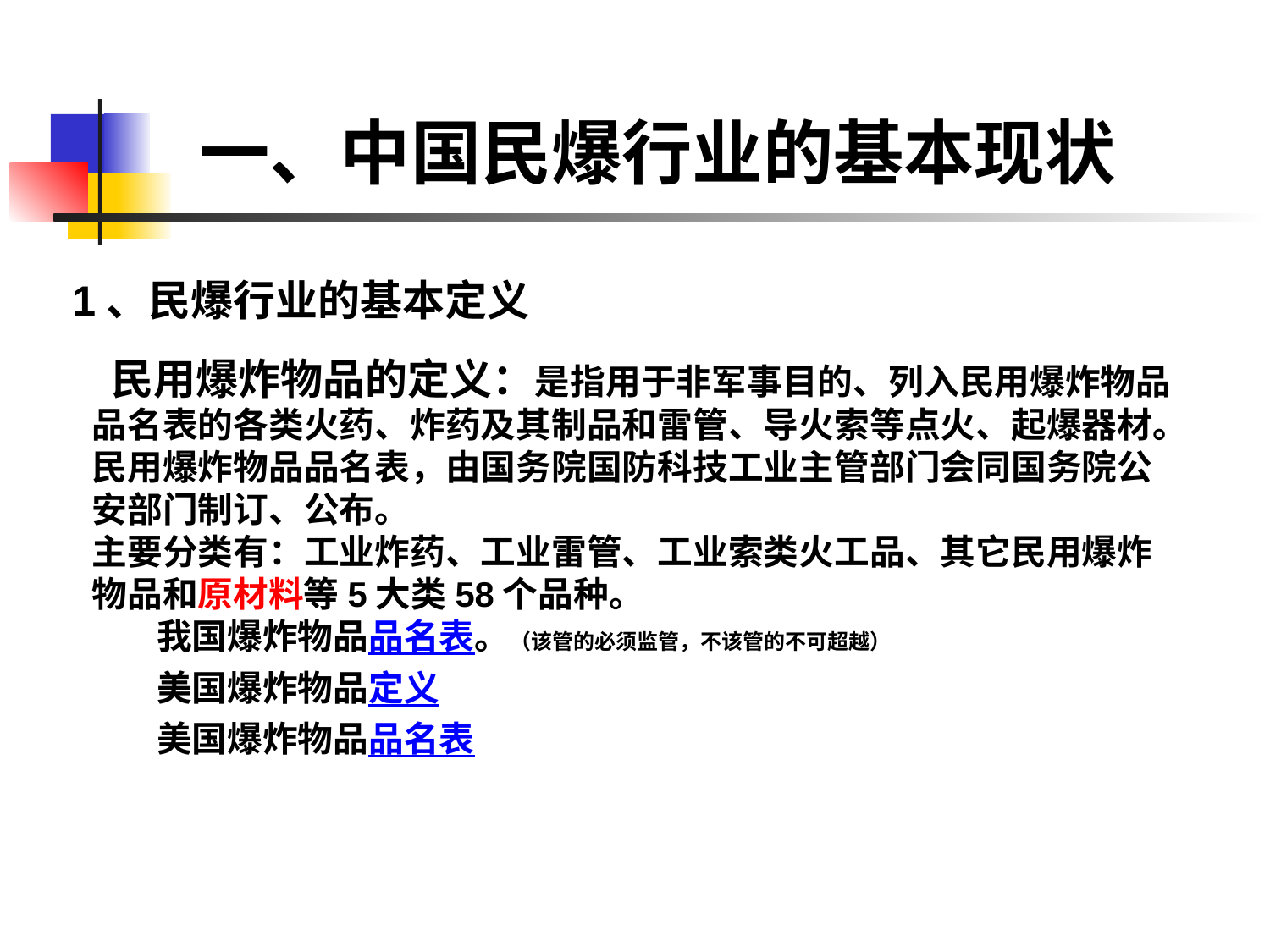

# 一、中国民爆行业的基本现状

1、民爆行业的基本定义

 民用爆炸物品的定义：是指用于非军事目的、列入民用爆炸物品品名表的各类火药、炸药及其制品和雷管、导火索等点火、起爆器材。民用爆炸物品品名表，由国务院国防科技工业主管部门会同国务院公安部门制订、公布。
主要分类有：工业炸药、工业雷管、工业索类火工品、其它民用爆炸物品和原材料等5大类58个品种。
       我国爆炸物品品名表。（该管的必须监管，不该管的不可超越）
       美国爆炸物品定义
       美国爆炸物品品名表